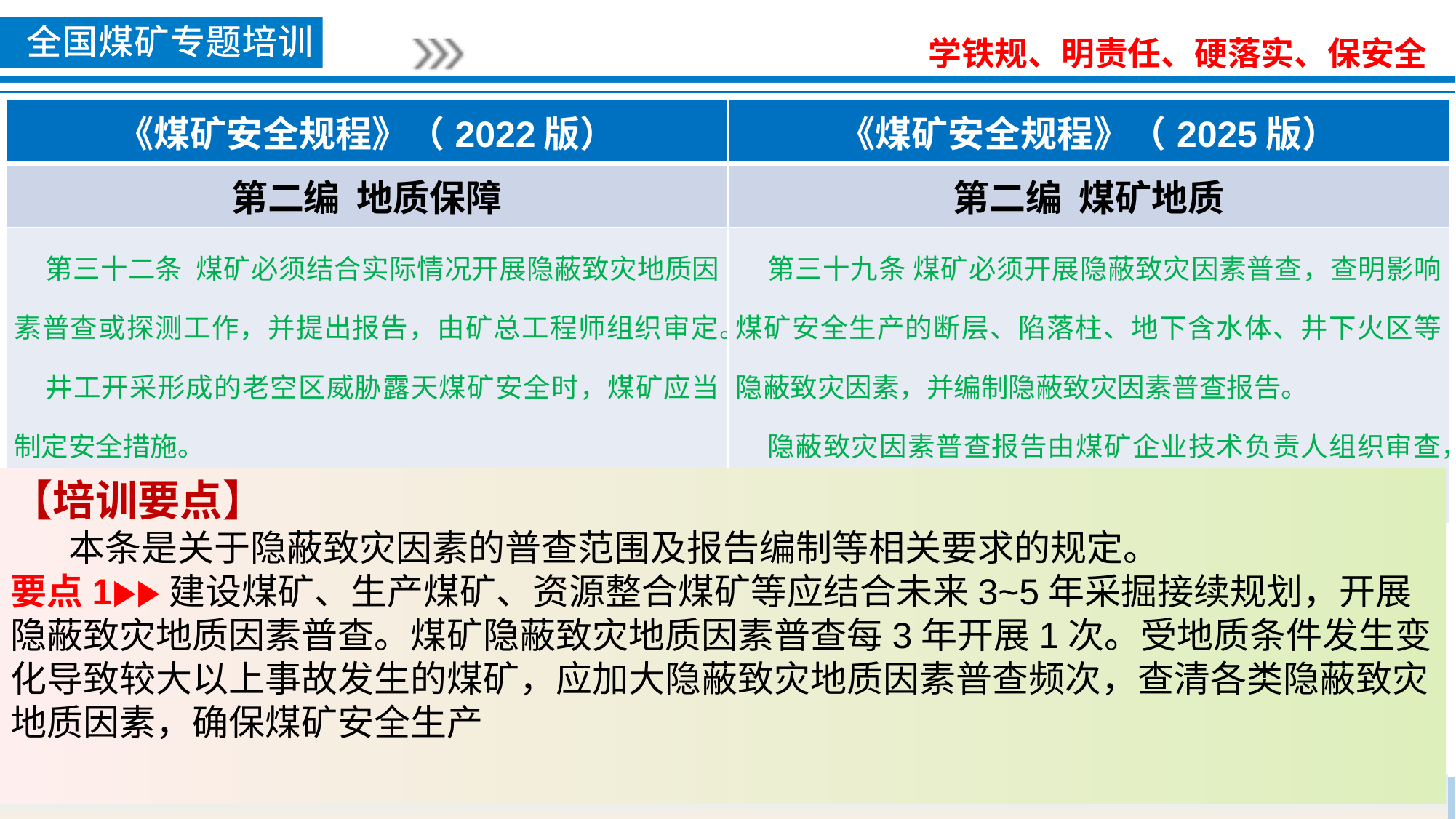

| 《煤矿安全规程》（2022版） | 《煤矿安全规程》（2025版） |
| --- | --- |
| 第二编 地质保障 | 第二编 煤矿地质 |
| 第三十二条 煤矿必须结合实际情况开展隐蔽致灾地质因素普查或探测工作，并提出报告，由矿总工程师组织审定。 井工开采形成的老空区威胁露天煤矿安全时，煤矿应当制定安全措施。 | 第三十九条 煤矿必须开展隐蔽致灾因素普查，查明影响煤矿安全生产的断层、陷落柱、地下含水体、井下火区等隐蔽致灾因素，并编制隐蔽致灾因素普查报告。 隐蔽致灾因素普查报告由煤矿企业技术负责人组织审查，当地质条件发生较大变化时应当及时修编。 |
【培训要点】
      本条是关于隐蔽致灾因素的普查范围及报告编制等相关要求的规定。
要点1▶▶建设煤矿、生产煤矿、资源整合煤矿等应结合未来3~5年采掘接续规划，开展隐蔽致灾地质因素普查。煤矿隐蔽致灾地质因素普查每3年开展1次。受地质条件发生变化导致较大以上事故发生的煤矿，应加大隐蔽致灾地质因素普查频次，查清各类隐蔽致灾地质因素，确保煤矿安全生产